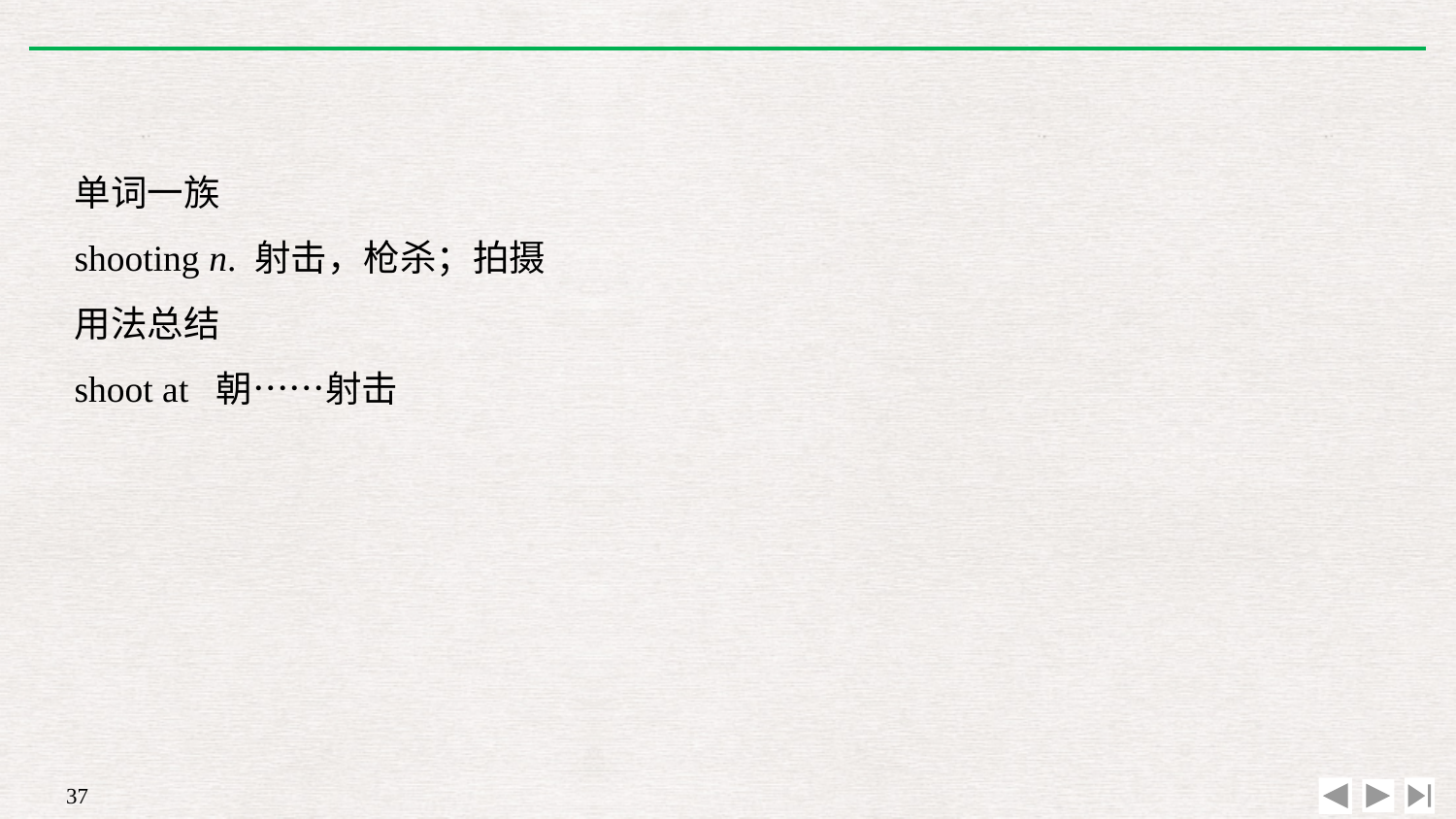

单词一族
shooting n. 射击，枪杀；拍摄
用法总结
shoot at  朝……射击